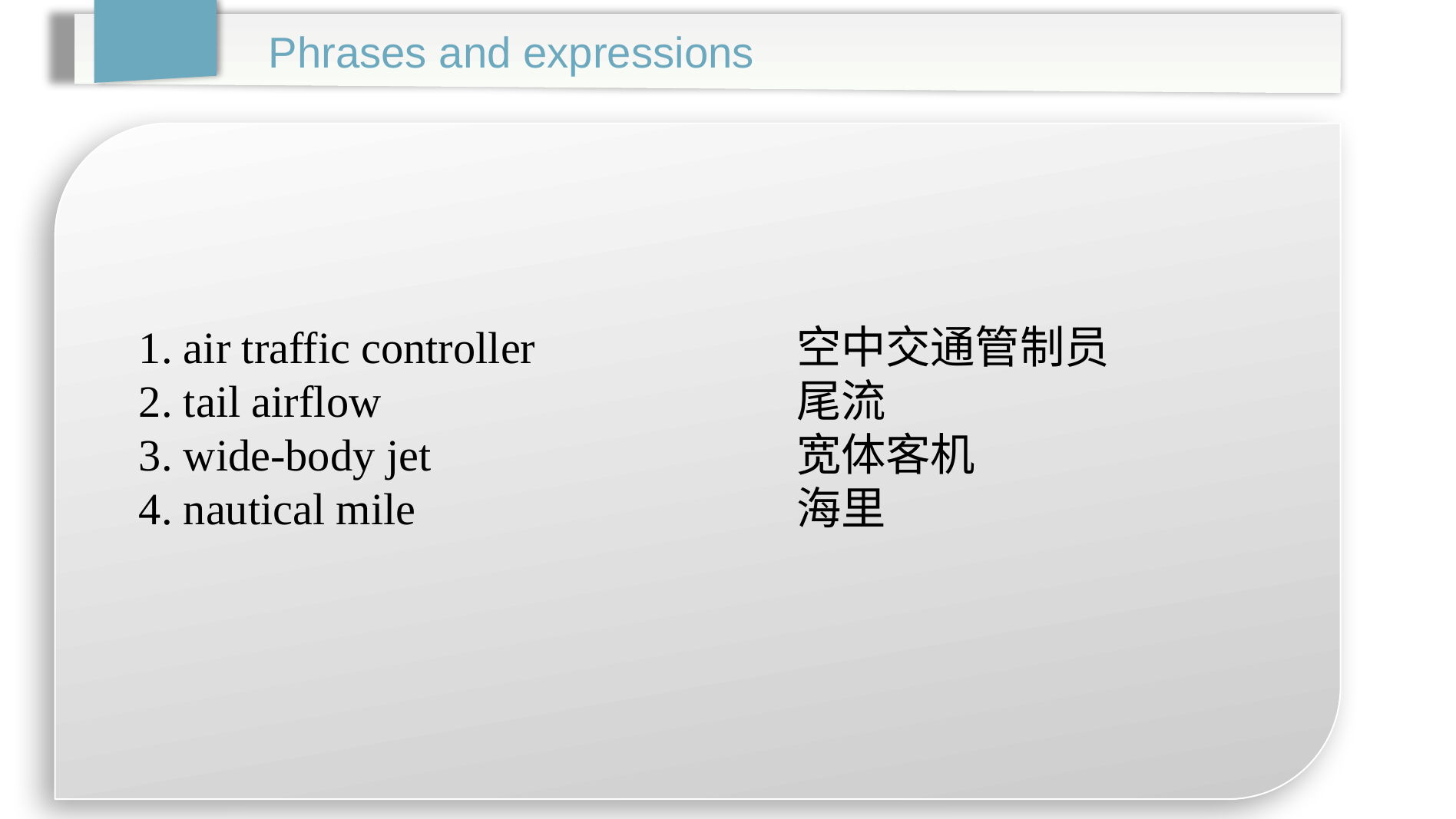

Phrases and expressions

1. air traffic controller			空中交通管制员
2. tail airflow				尾流
3. wide-body jet				宽体客机
4. nautical mile				海里